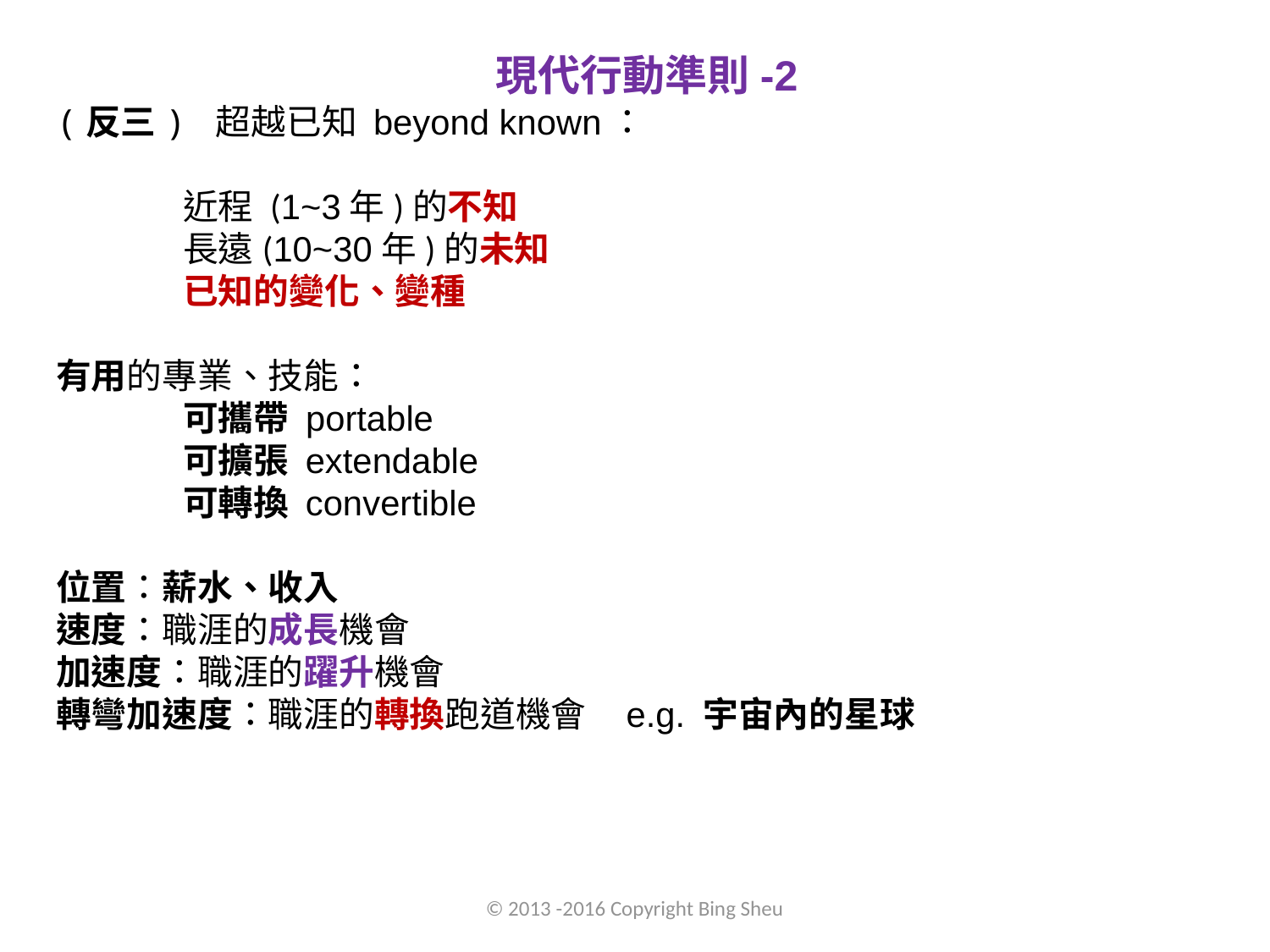

現代行動準則-2
(反三) 超越已知 beyond known：

	近程 (1~3年)的不知
	長遠(10~30年)的未知
	已知的變化、變種

有用的專業、技能：
	可攜帶 portable
	可擴張 extendable
	可轉換 convertible

位置：薪水、收入
速度：職涯的成長機會
加速度：職涯的躍升機會
轉彎加速度：職涯的轉換跑道機會    e.g. 宇宙內的星球

© 2013 -2016 Copyright Bing Sheu